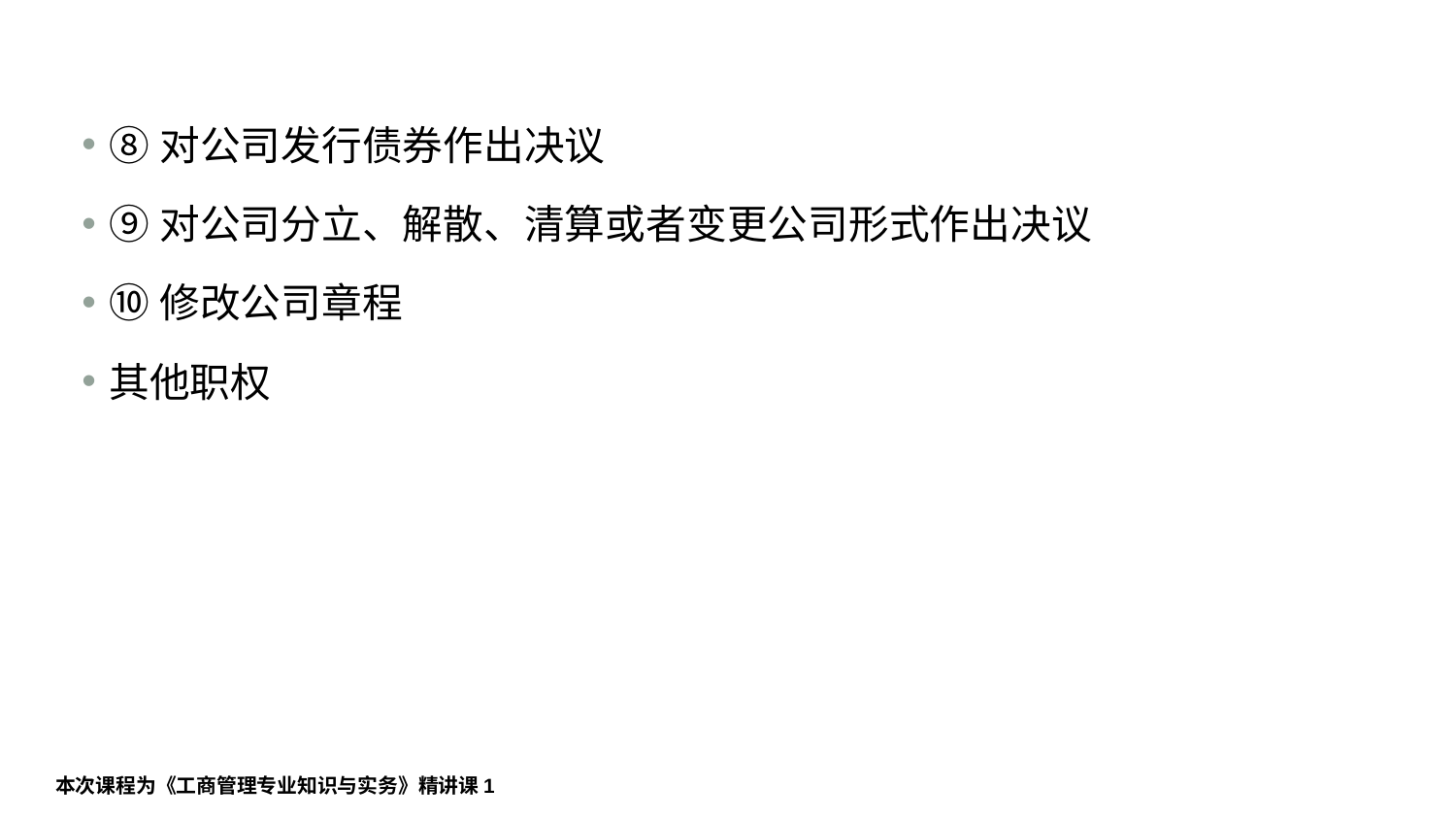

#
⑧对公司发行债券作出决议
⑨对公司分立、解散、清算或者变更公司形式作出决议
⑩修改公司章程
其他职权